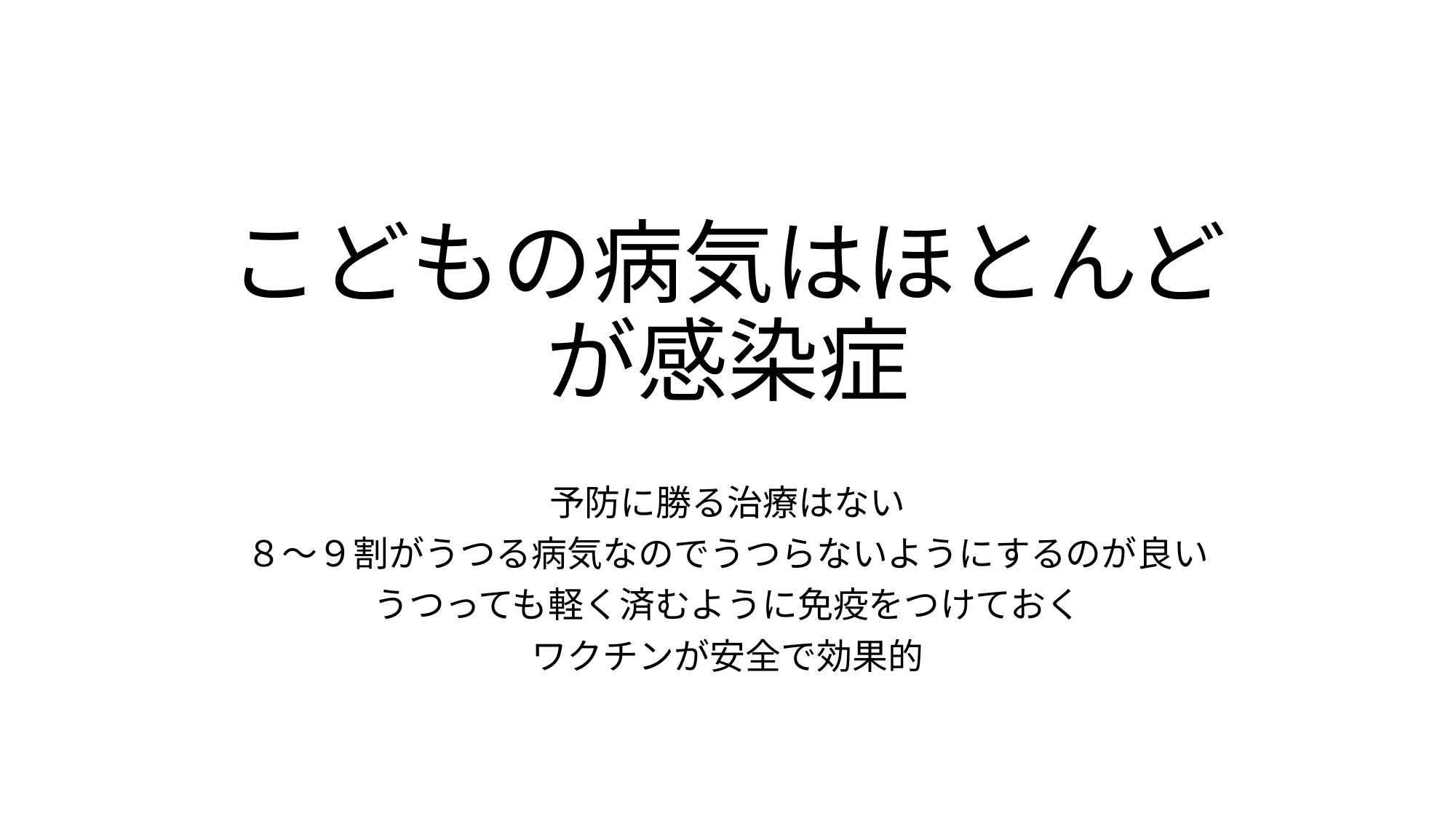

# こどもの病気はほとんどが感染症

予防に勝る治療はない
８～９割がうつる病気なのでうつらないようにするのが良い
うつっても軽く済むように免疫をつけておく
ワクチンが安全で効果的